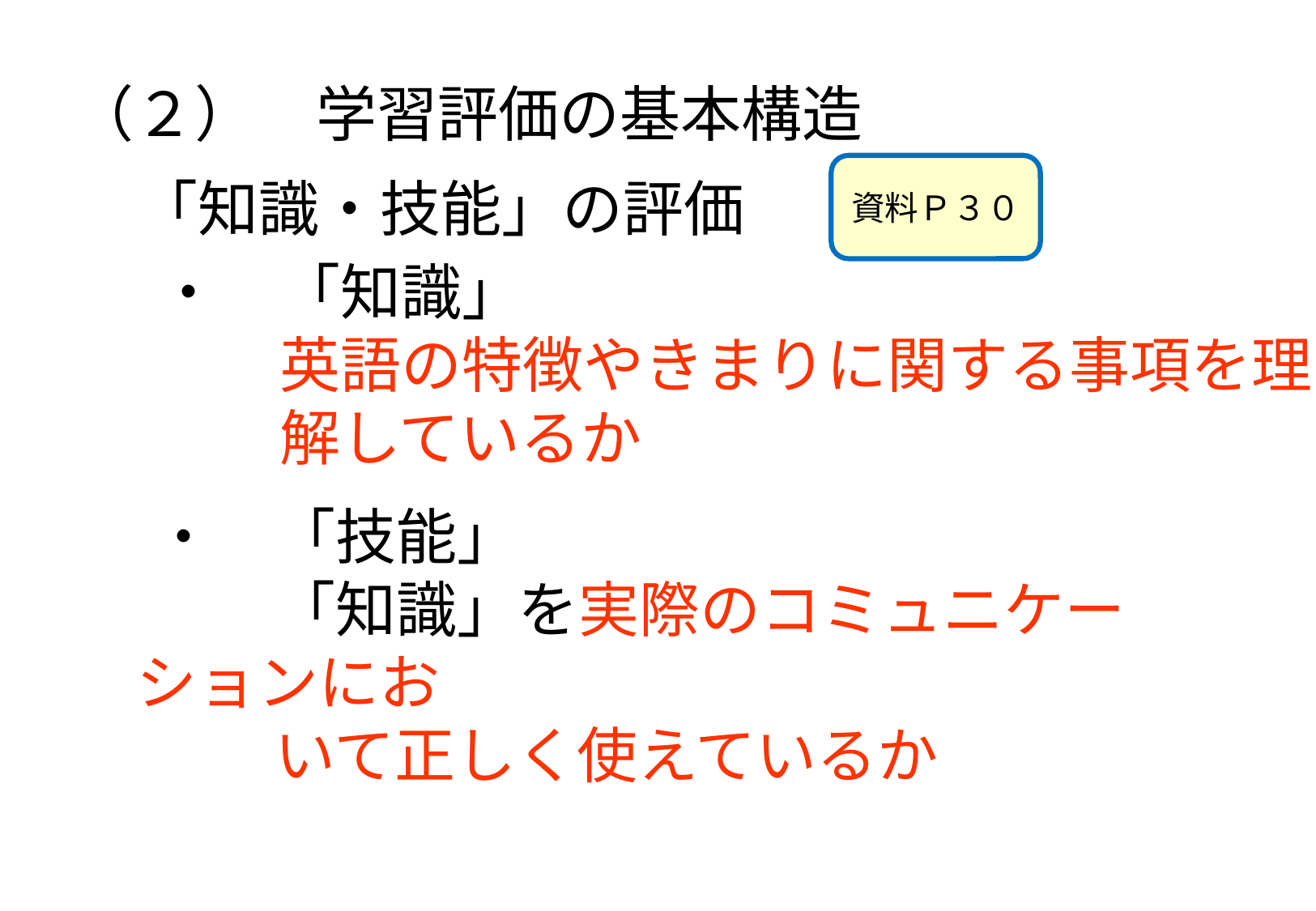

（２）　学習評価の基本構造

資料Ｐ３０
　「知識・技能」の評価

・　「知識」
　　英語の特徴やきまりに関する事項を理
　　解しているか

・　「技能」
　　「知識」を実際のコミュニケーションにお
　　いて正しく使えているか